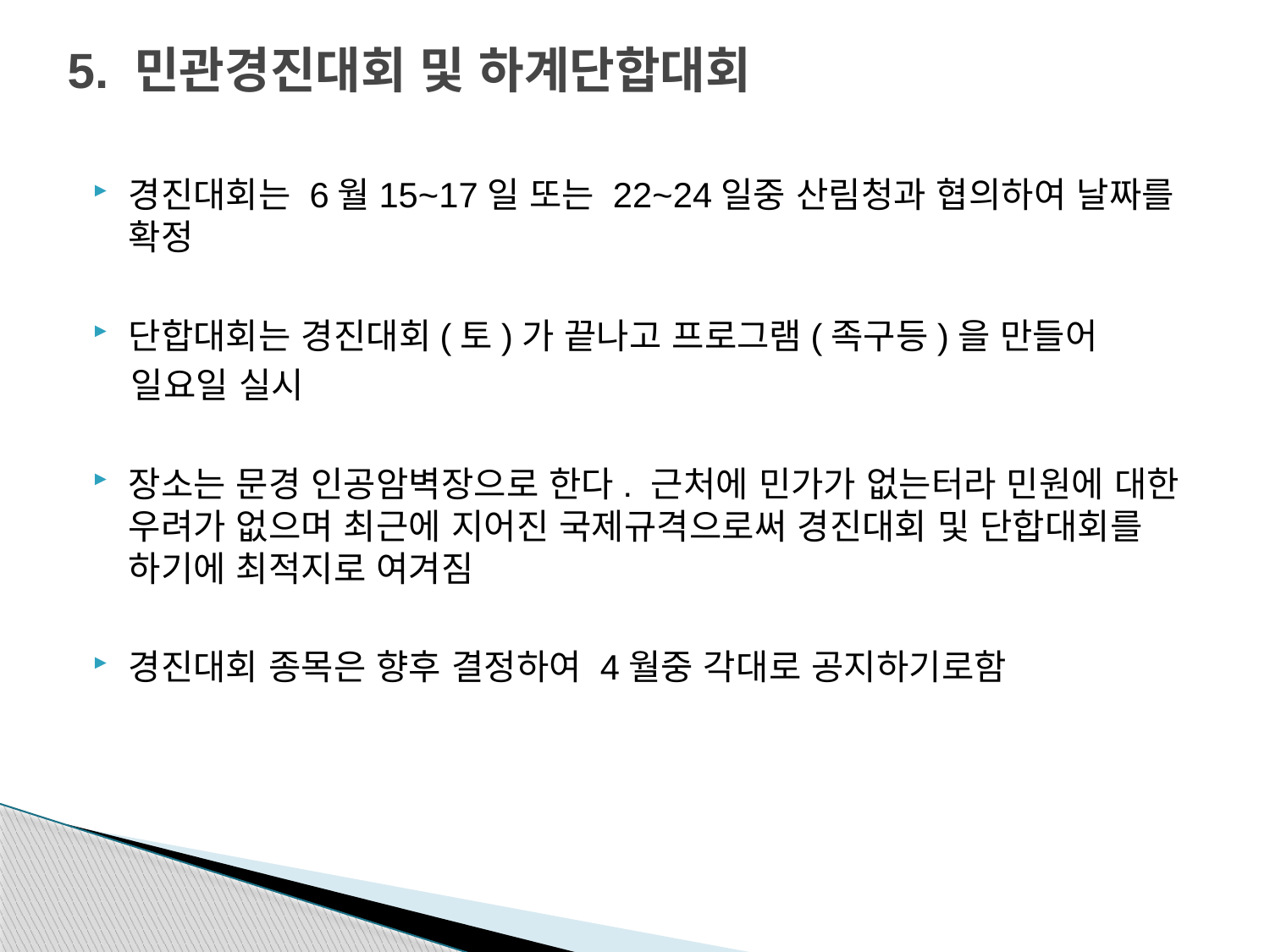

# 5. 민관경진대회 및 하계단합대회
경진대회는 6월15~17일 또는 22~24일중 산림청과 협의하여 날짜를 확정

단합대회는 경진대회(토)가 끝나고 프로그램(족구등)을 만들어
   일요일 실시

장소는 문경 인공암벽장으로 한다. 근처에 민가가 없는터라 민원에 대한 우려가 없으며 최근에 지어진 국제규격으로써 경진대회 및 단합대회를 하기에 최적지로 여겨짐

경진대회 종목은 향후 결정하여 4월중 각대로 공지하기로함